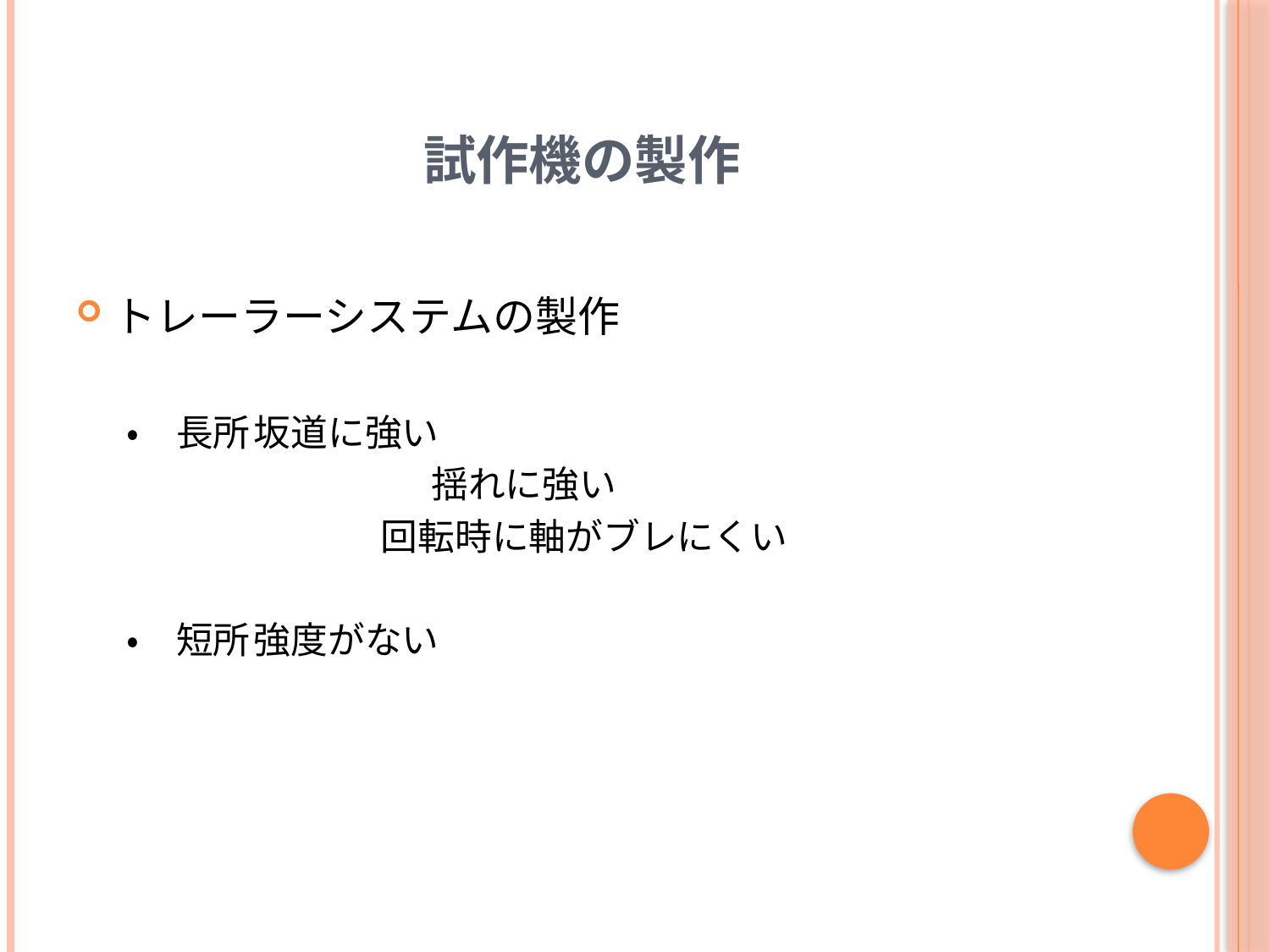

# 試作機の製作

トレーラーシステムの製作

・　長所	坂道に強い
　　　　　　　　 揺れに強い
		回転時に軸がブレにくい

・　短所	強度がない